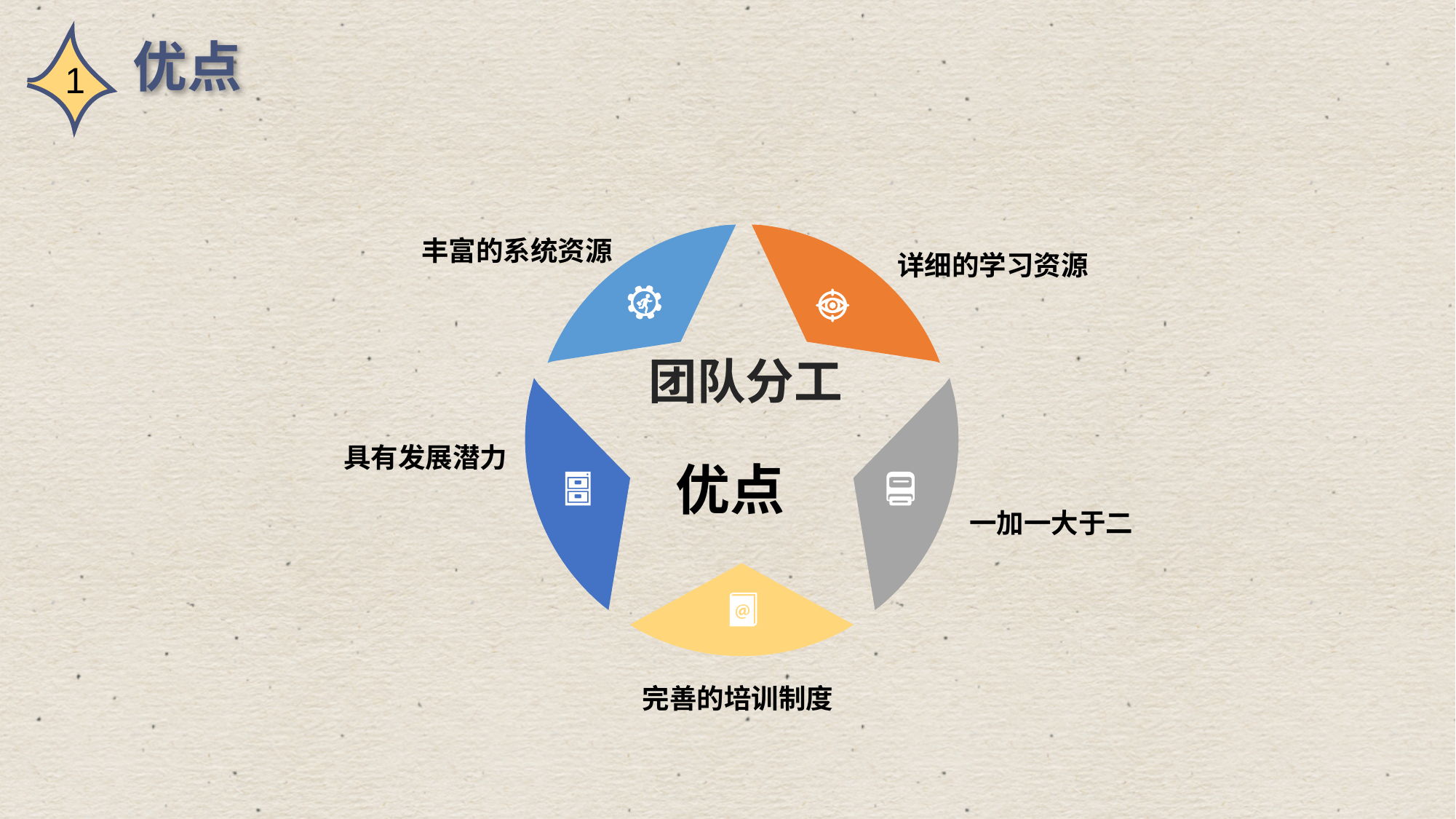

优点

丰富的系统资源
详细的学习资源

团队分工
具有发展潜力
优点

一加一大于二

完善的培训制度